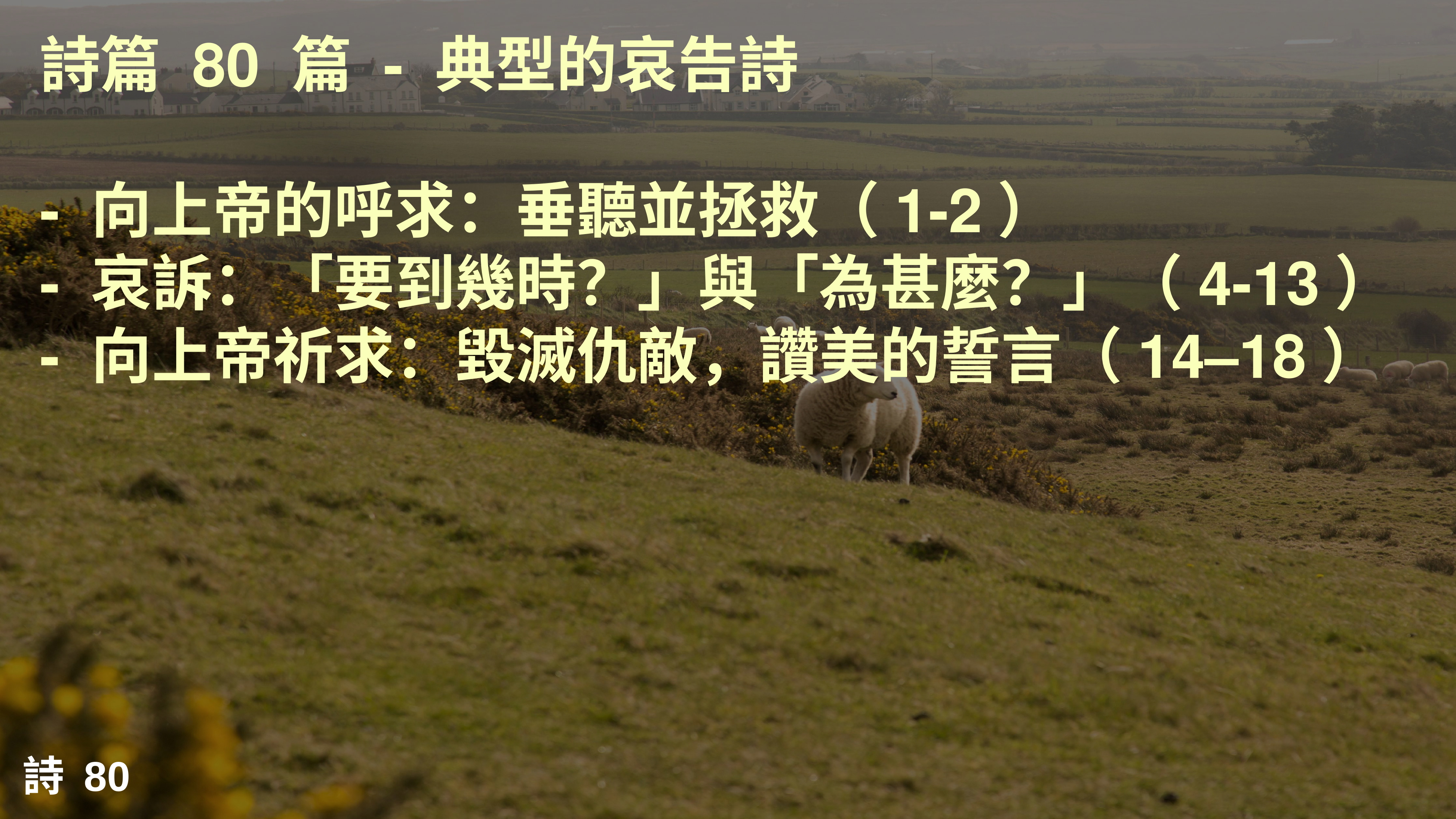

詩篇 80 篇 - 典型的哀告詩

- 向上帝的呼求：垂聽並拯救（1-2）
- 哀訴：「要到幾時？」與「為甚麼？」（4-13）
- 向上帝祈求：毀滅仇敵，讚美的誓言（14–18）
詩 80